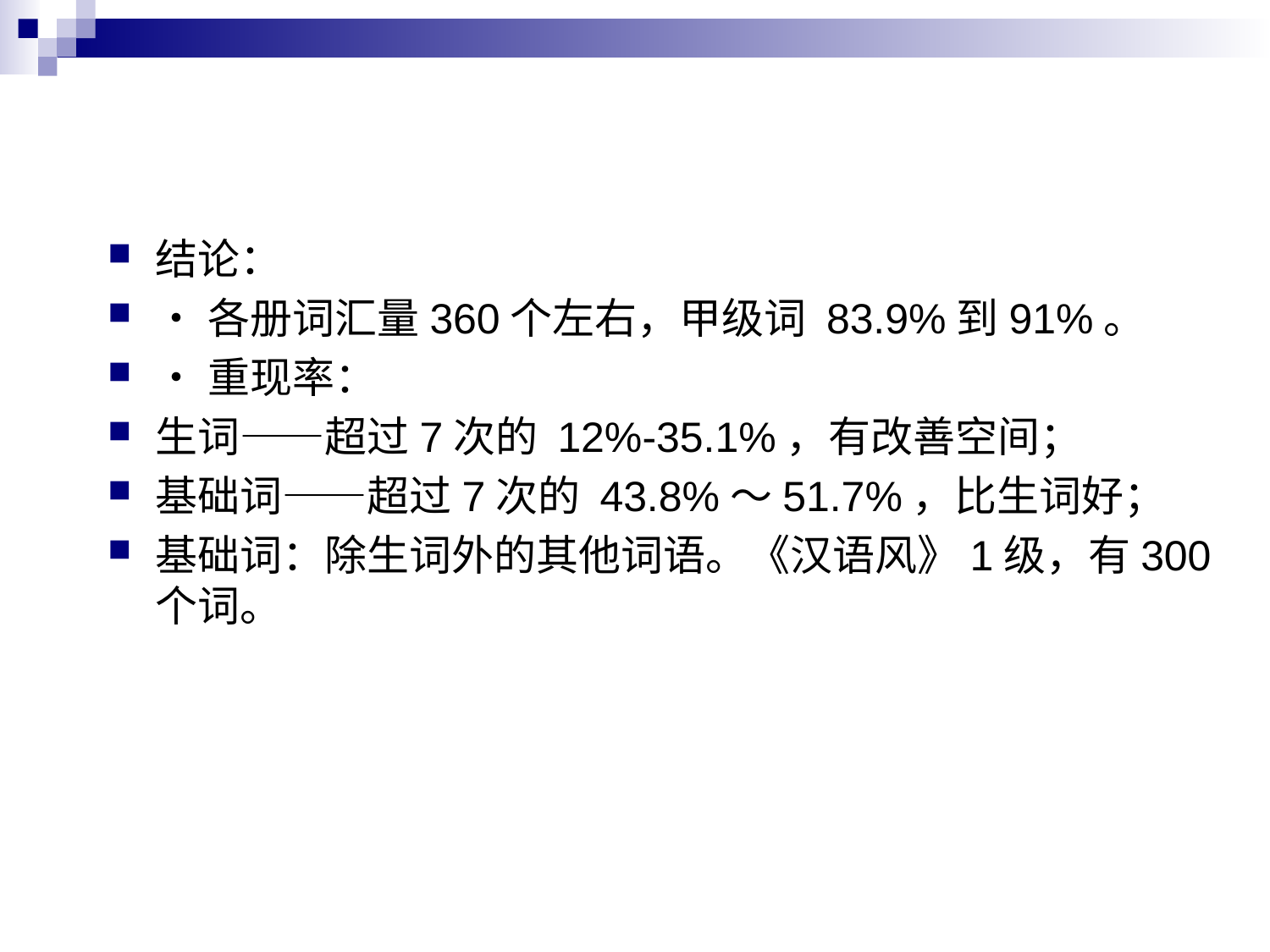

结论：
•各册词汇量360个左右，甲级词 83.9%到91%。
•重现率：
生词——超过7次的 12%-35.1%，有改善空间；
基础词——超过7次的 43.8%～51.7%，比生词好；
基础词：除生词外的其他词语。《汉语风》1级，有300个词。